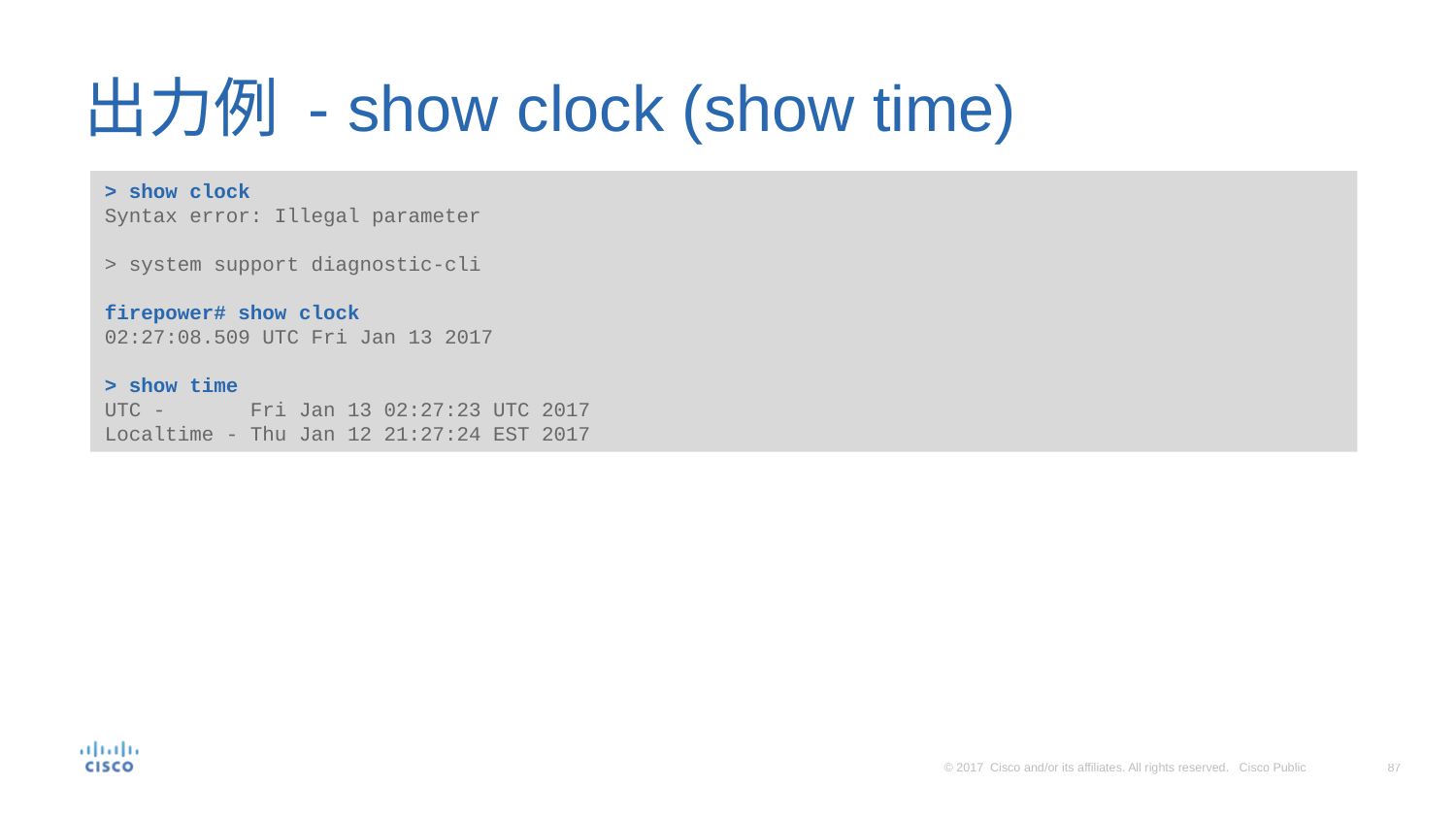

# 出力例 - show clock (show time)
> show clock
Syntax error: Illegal parameter

> system support diagnostic-cli

firepower# show clock
02:27:08.509 UTC Fri Jan 13 2017

> show time
UTC -       Fri Jan 13 02:27:23 UTC 2017
Localtime - Thu Jan 12 21:27:24 EST 2017